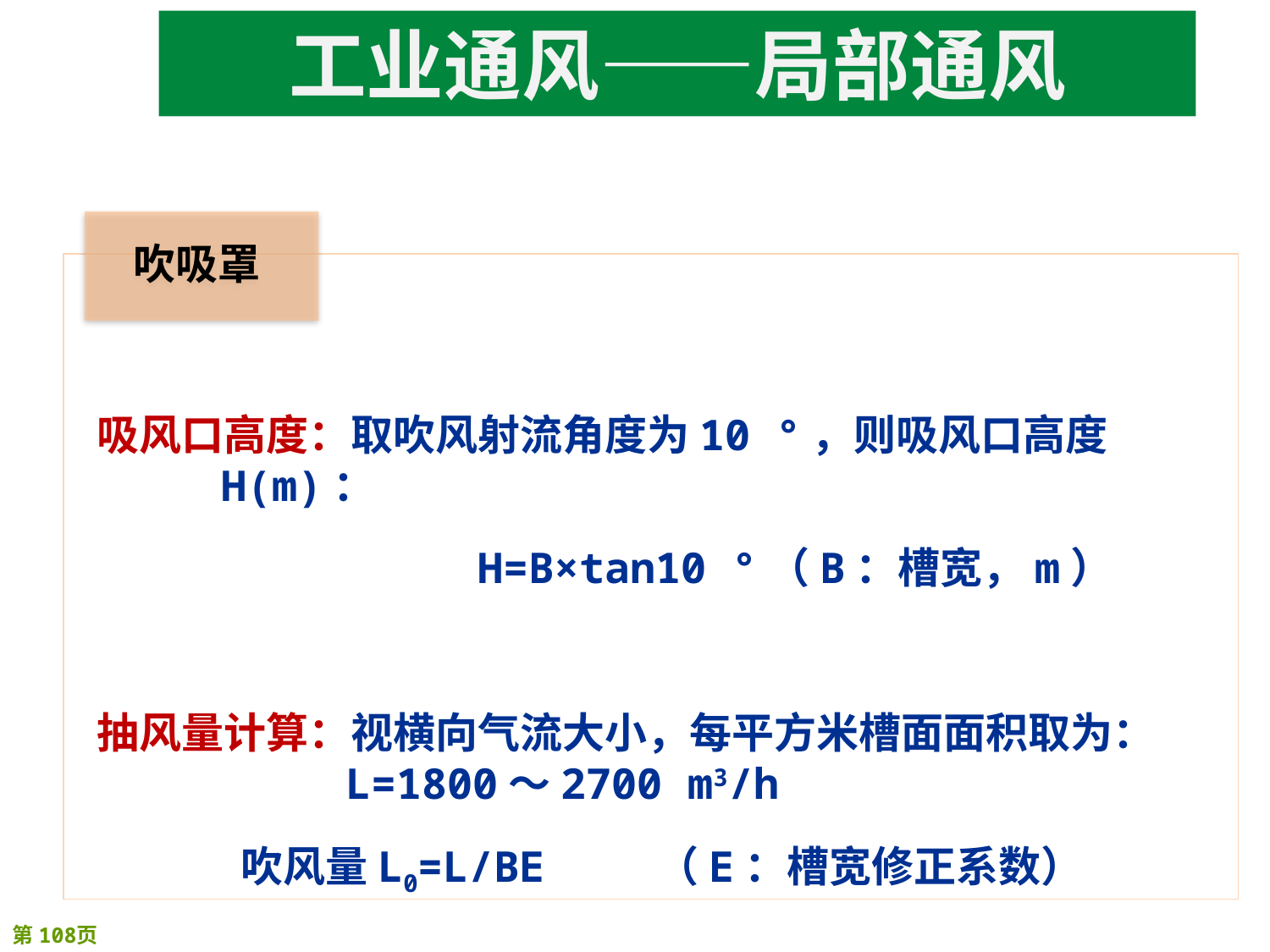

# 工业通风——局部通风
吹吸罩

吸风口高度：取吹风射流角度为10 °，则吸风口高度H(m)：
               H=B×tan10 °（B：槽宽，m）

抽风量计算：视横向气流大小，每平方米槽面面积取为：L=1800～2700 m3/h
              吹风量L0=L/BE    （E：槽宽修正系数）